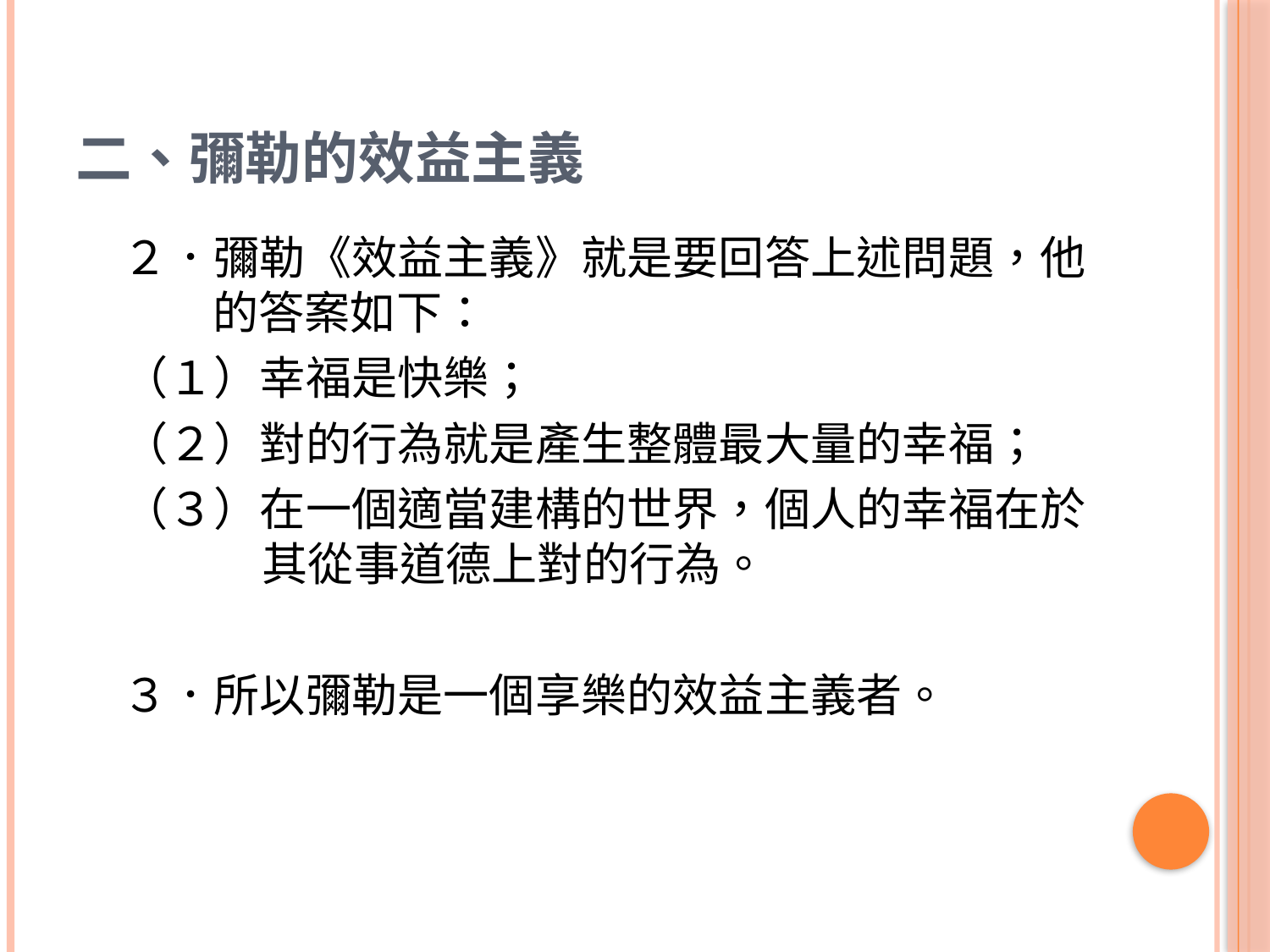

# 二、彌勒的效益主義
　２．彌勒《效益主義》就是要回答上述問題，他的答案如下：
　（１）幸福是快樂；
　（２）對的行為就是產生整體最大量的幸福；
　（３）在一個適當建構的世界，個人的幸福在於其從事道德上對的行為。

　３．所以彌勒是一個享樂的效益主義者。